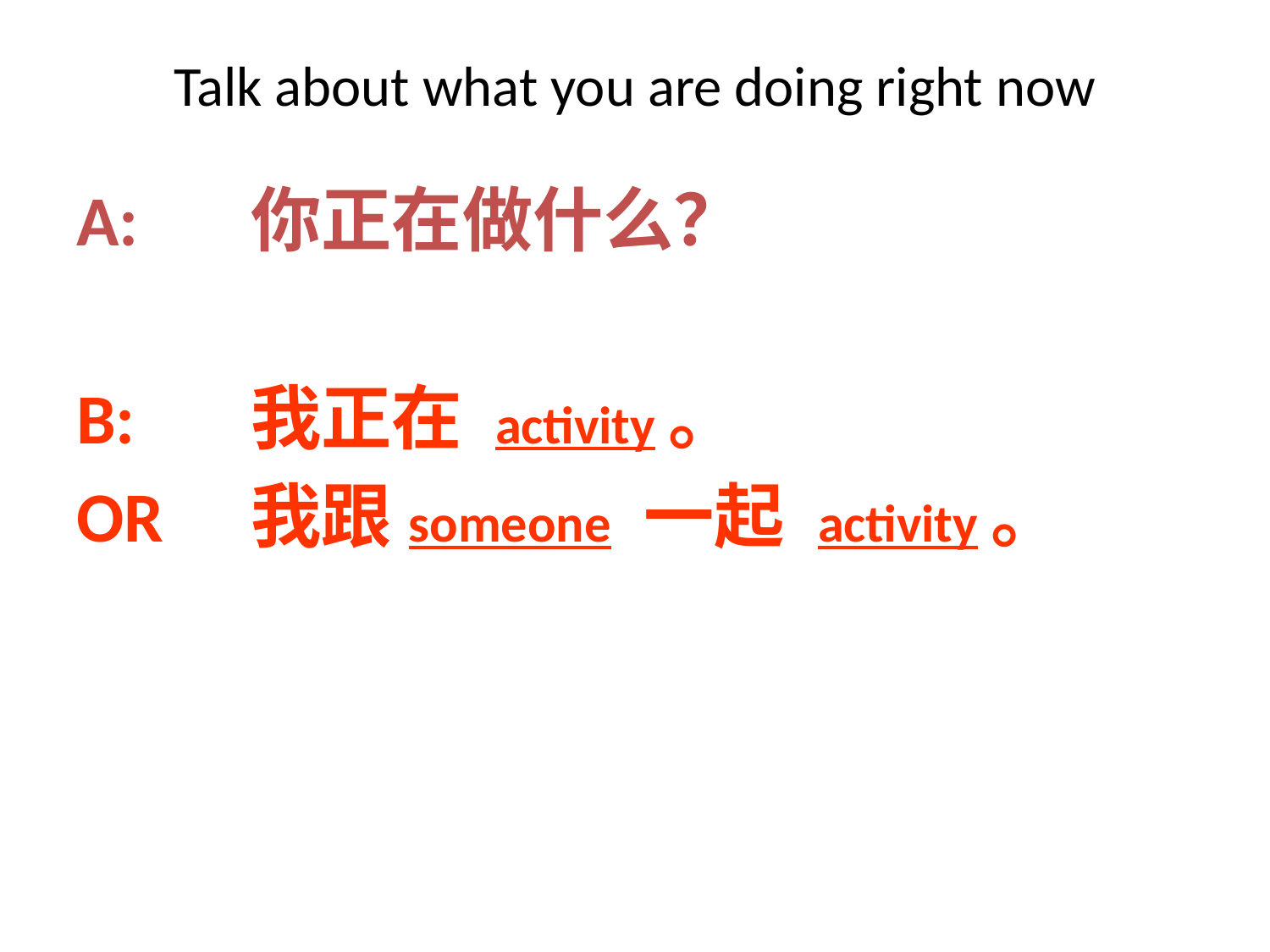

# Talk about what you are doing right now
A:	你正在做什么？

B: 	我正在 activity。
OR	我跟someone 一起 activity。